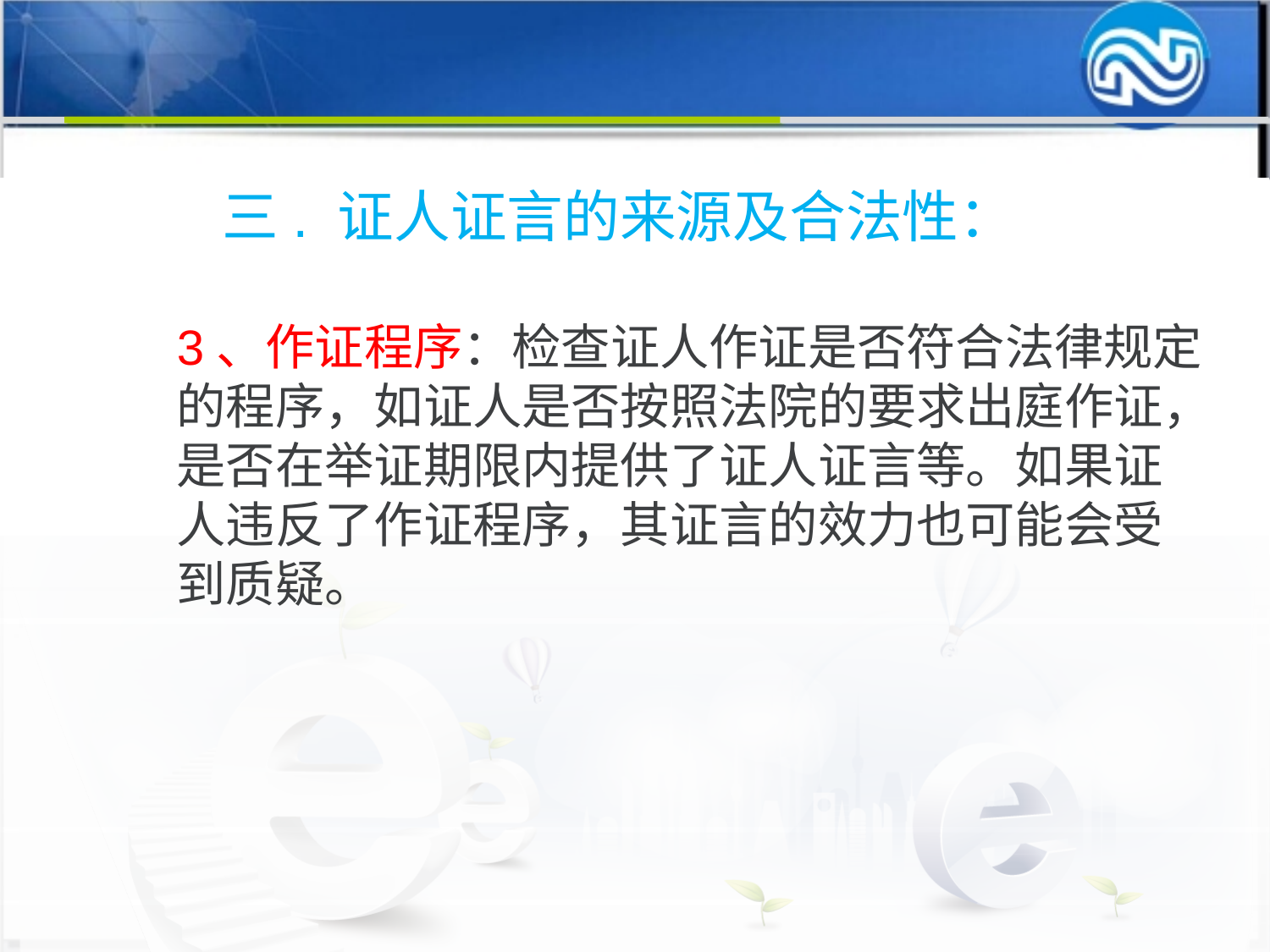

三. 证人证言的来源及合法性：
3、作证程序：检查证人作证是否符合法律规定的程序，如证人是否按照法院的要求出庭作证，是否在举证期限内提供了证人证言等。如果证人违反了作证程序，其证言的效力也可能会受到质疑。